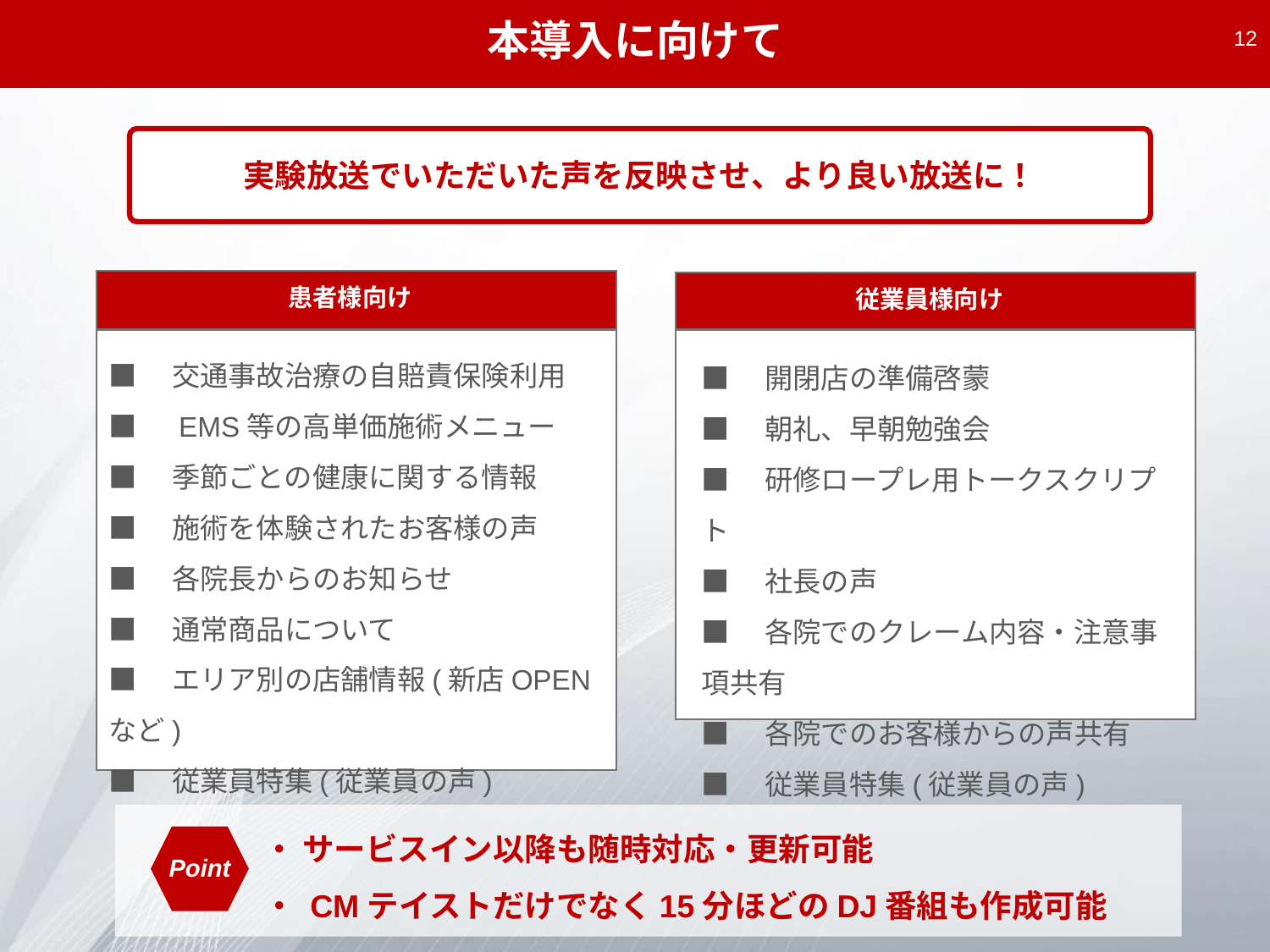

本導入に向けて
12

実験放送でいただいた声を反映させ、より良い放送に！
患者様向け
従業員様向け

■　交通事故治療の自賠責保険利用
■　EMS等の高単価施術メニュー
■　季節ごとの健康に関する情報
■　施術を体験されたお客様の声
■　各院長からのお知らせ
■　通常商品について
■　エリア別の店舗情報(新店OPENなど)
■　従業員特集(従業員の声)
■　開閉店の準備啓蒙
■　朝礼、早朝勉強会
■　研修ロープレ用トークスクリプト
■　社長の声
■　各院でのクレーム内容・注意事項共有
■　各院でのお客様からの声共有
■　従業員特集(従業員の声)

・ サービスイン以降も随時対応・更新可能
・ CMテイストだけでなく15分ほどのDJ番組も作成可能

Point